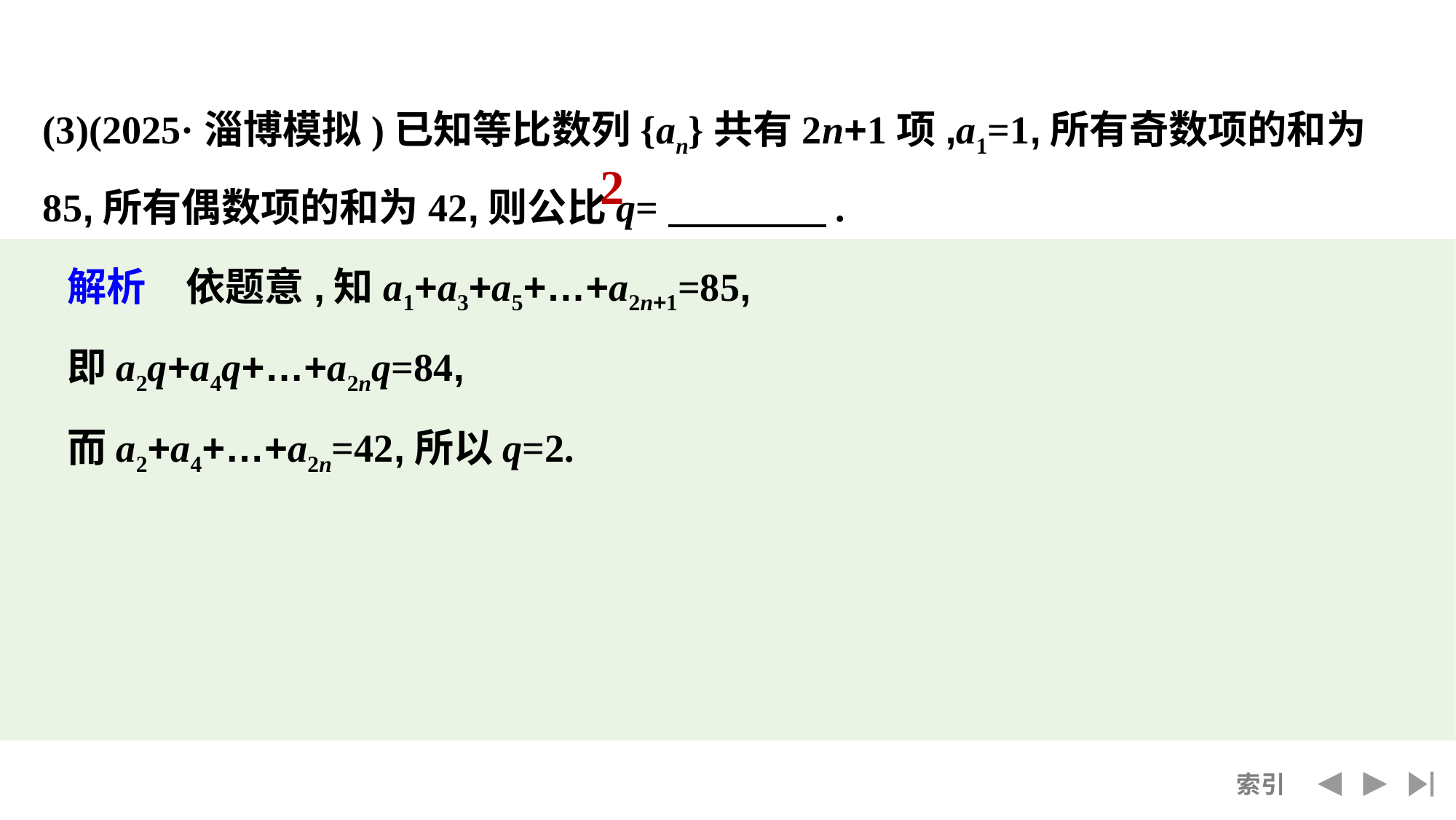

(3)(2025·淄博模拟)已知等比数列{an}共有2n+1项,a1=1,所有奇数项的和为85,所有偶数项的和为42,则公比q=　　　　.
2
解析　依题意,知a1+a3+a5+…+a2n+1=85,
即a2q+a4q+…+a2nq=84,
而a2+a4+…+a2n=42,所以q=2.